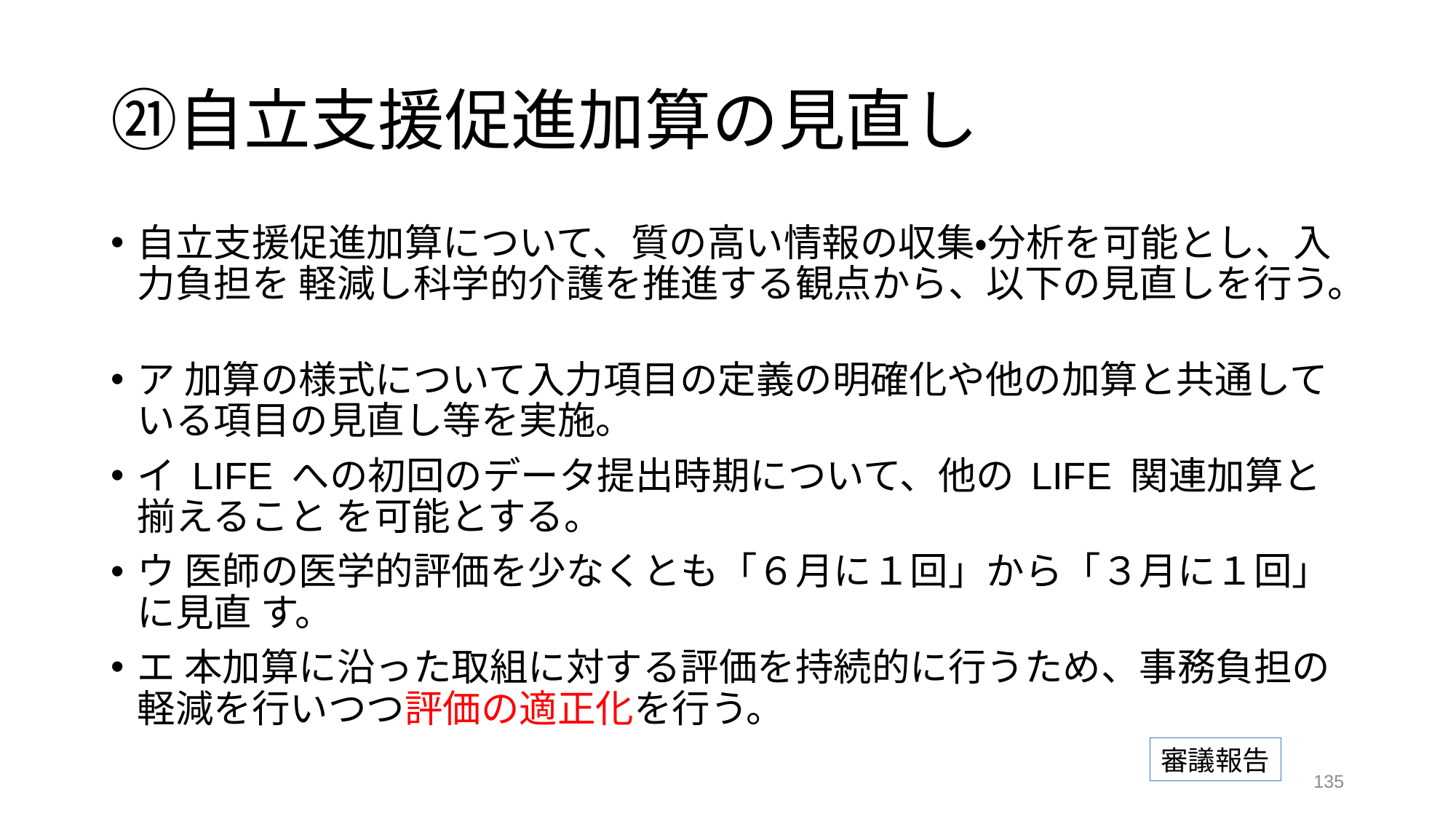

# ㉑自立支援促進加算の見直し
自立支援促進加算について、質の高い情報の収集・分析を可能とし、入力負担を 軽減し科学的介護を推進する観点から、以下の見直しを行う。
ア 加算の様式について入力項目の定義の明確化や他の加算と共通している項目の見直し等を実施。
イ LIFE への初回のデータ提出時期について、他の LIFE 関連加算と揃えること を可能とする。
ウ 医師の医学的評価を少なくとも「６月に１回」から「３月に１回」に見直 す。
エ 本加算に沿った取組に対する評価を持続的に行うため、事務負担の軽減を行いつつ評価の適正化を行う。
審議報告
135